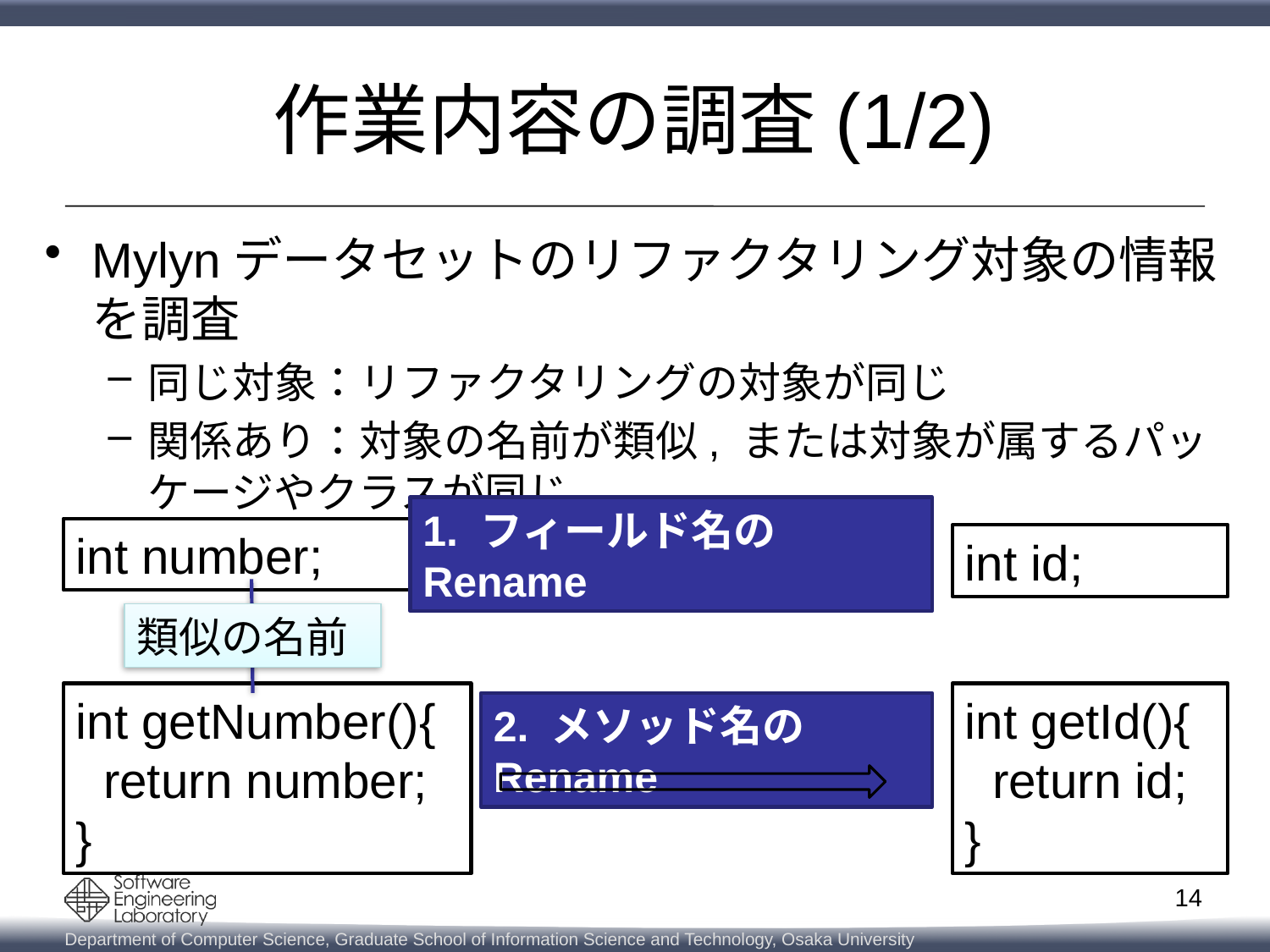

# 作業内容の調査(1/2)
Mylynデータセットのリファクタリング対象の情報を調査
同じ対象：リファクタリングの対象が同じ
関係あり：対象の名前が類似, または対象が属するパッケージやクラスが同じ

1. フィールド名のRename
int number;
int id;

類似の名前
int getNumber(){
  return number;
}
int getId(){
  return id;
}
2. メソッド名のRename
14